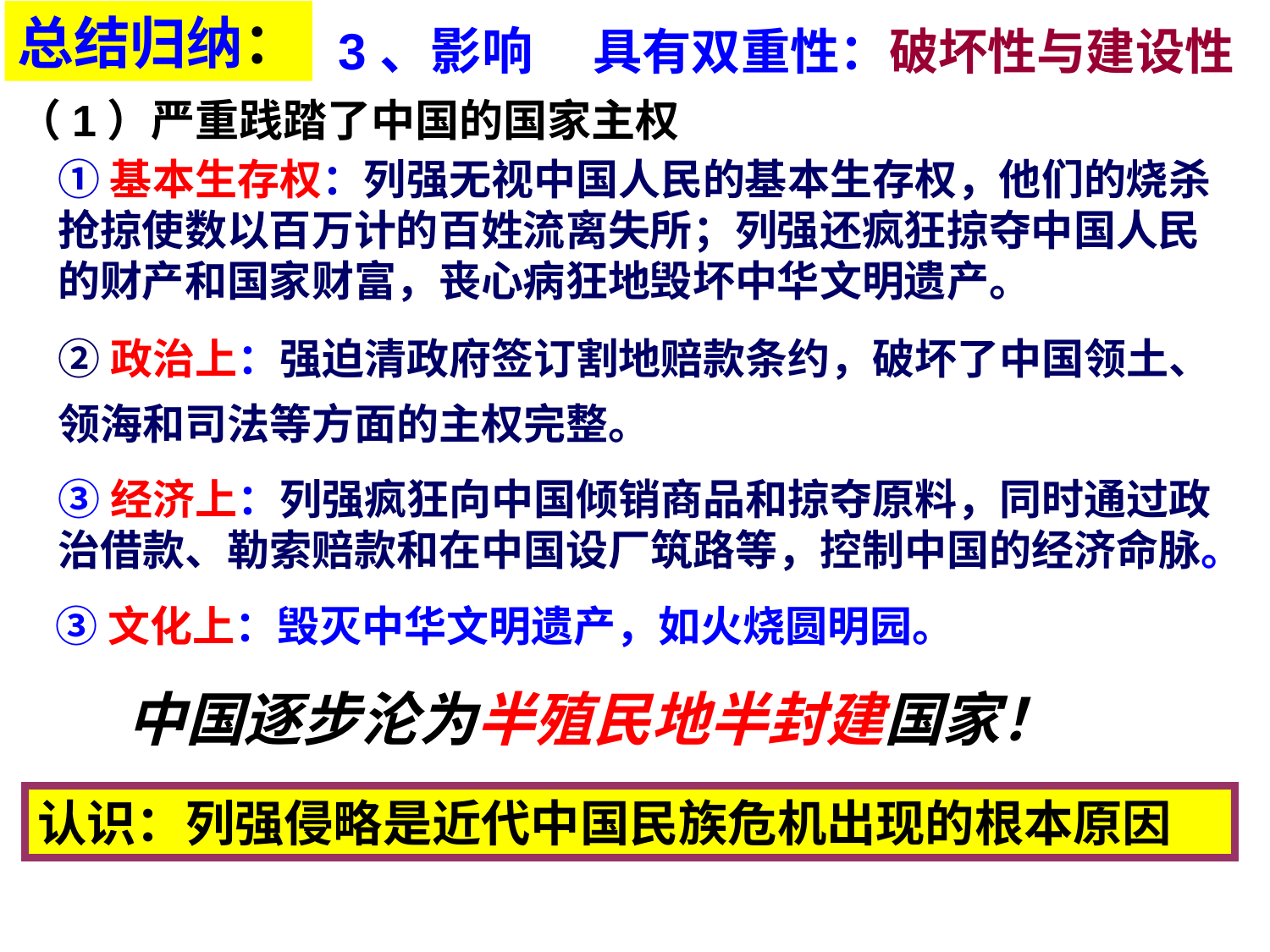

总结归纳：
3、影响
 具有双重性：破坏性与建设性
（1）严重践踏了中国的国家主权
①基本生存权：列强无视中国人民的基本生存权，他们的烧杀抢掠使数以百万计的百姓流离失所；列强还疯狂掠夺中国人民的财产和国家财富，丧心病狂地毁坏中华文明遗产。
②政治上：强迫清政府签订割地赔款条约，破坏了中国领土、领海和司法等方面的主权完整。
③经济上：列强疯狂向中国倾销商品和掠夺原料，同时通过政治借款、勒索赔款和在中国设厂筑路等，控制中国的经济命脉。
③文化上：毁灭中华文明遗产，如火烧圆明园。

中国逐步沦为半殖民地半封建国家！
认识：列强侵略是近代中国民族危机出现的根本原因